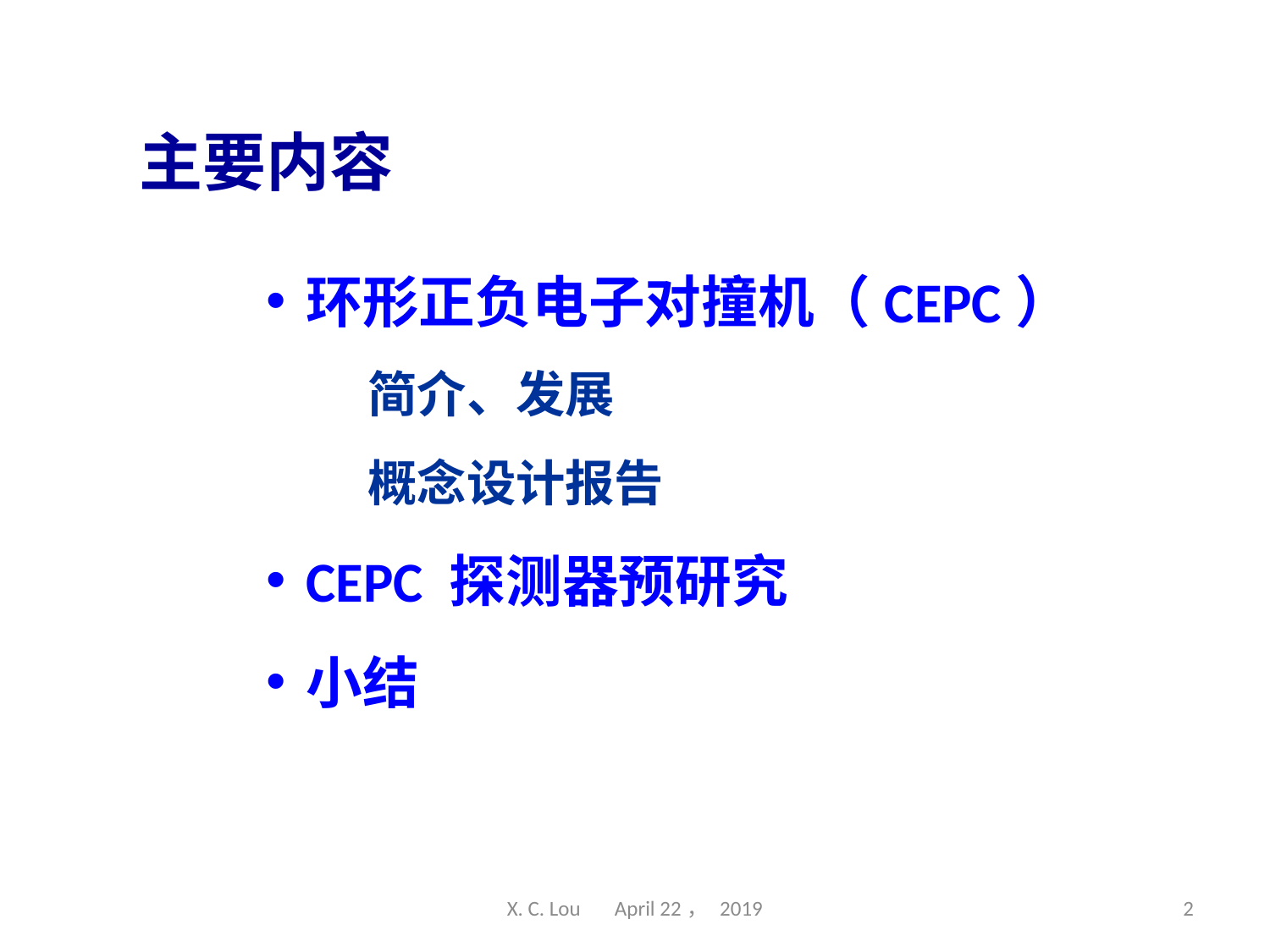

主要内容
环形正负电子对撞机（CEPC）
        简介、发展
        概念设计报告
CEPC 探测器预研究
小结
X. C. Lou       April 22， 2019
2